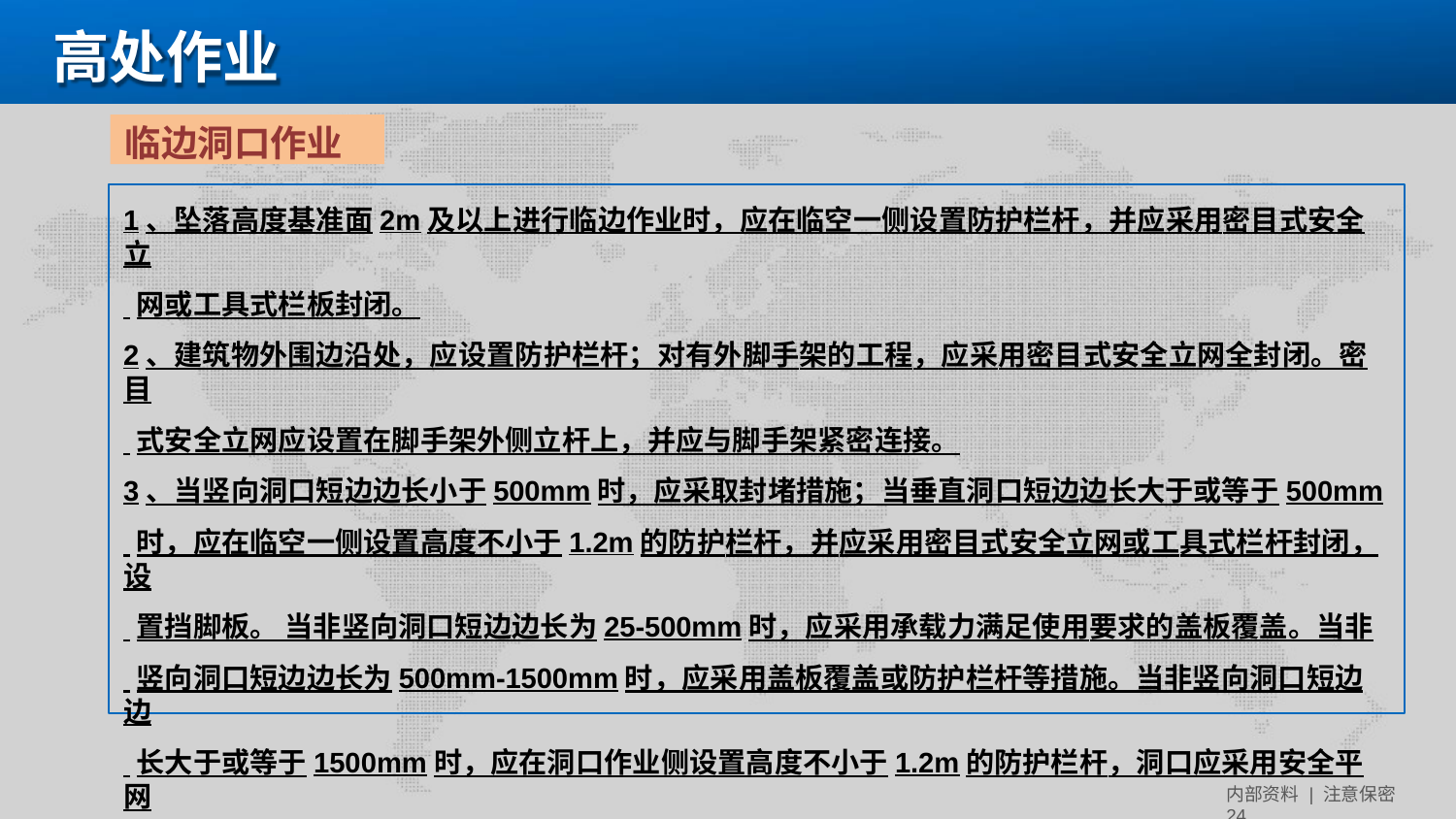

# 高处作业
临边洞口作业
1、坠落高度基准面2m及以上进行临边作业时，应在临空一侧设置防护栏杆，并应采用密目式安全立
 网或工具式栏板封闭。
2、建筑物外围边沿处，应设置防护栏杆；对有外脚手架的工程，应采用密目式安全立网全封闭。密目
 式安全立网应设置在脚手架外侧立杆上，并应与脚手架紧密连接。
3、当竖向洞口短边边长小于500mm时，应采取封堵措施；当垂直洞口短边边长大于或等于500mm
 时，应在临空一侧设置高度不小于1.2m的防护栏杆，并应采用密目式安全立网或工具式栏杆封闭，设
 置挡脚板。 当非竖向洞口短边边长为25-500mm时，应采用承载力满足使用要求的盖板覆盖。当非
 竖向洞口短边边长为500mm-1500mm时，应采用盖板覆盖或防护栏杆等措施。当非竖向洞口短边边
 长大于或等于1500mm时，应在洞口作业侧设置高度不小于1.2m的防护栏杆，洞口应采用安全平网
 封闭。

内部资料 | 注意保密 24